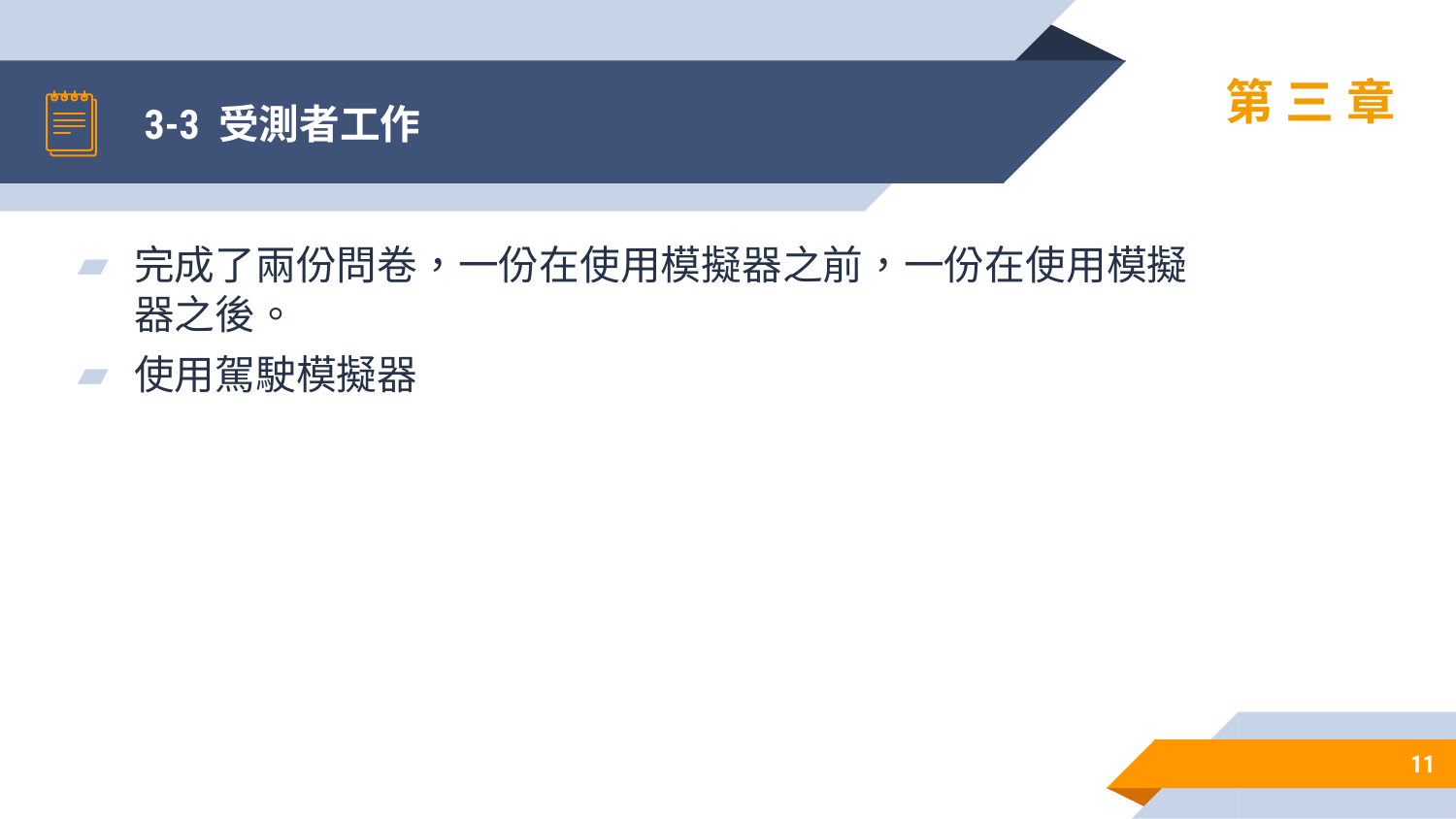

# 3-3 受測者工作
第三章

完成了兩份問卷，一份在使用模擬器之前，一份在使用模擬器之後。
使用駕駛模擬器
11